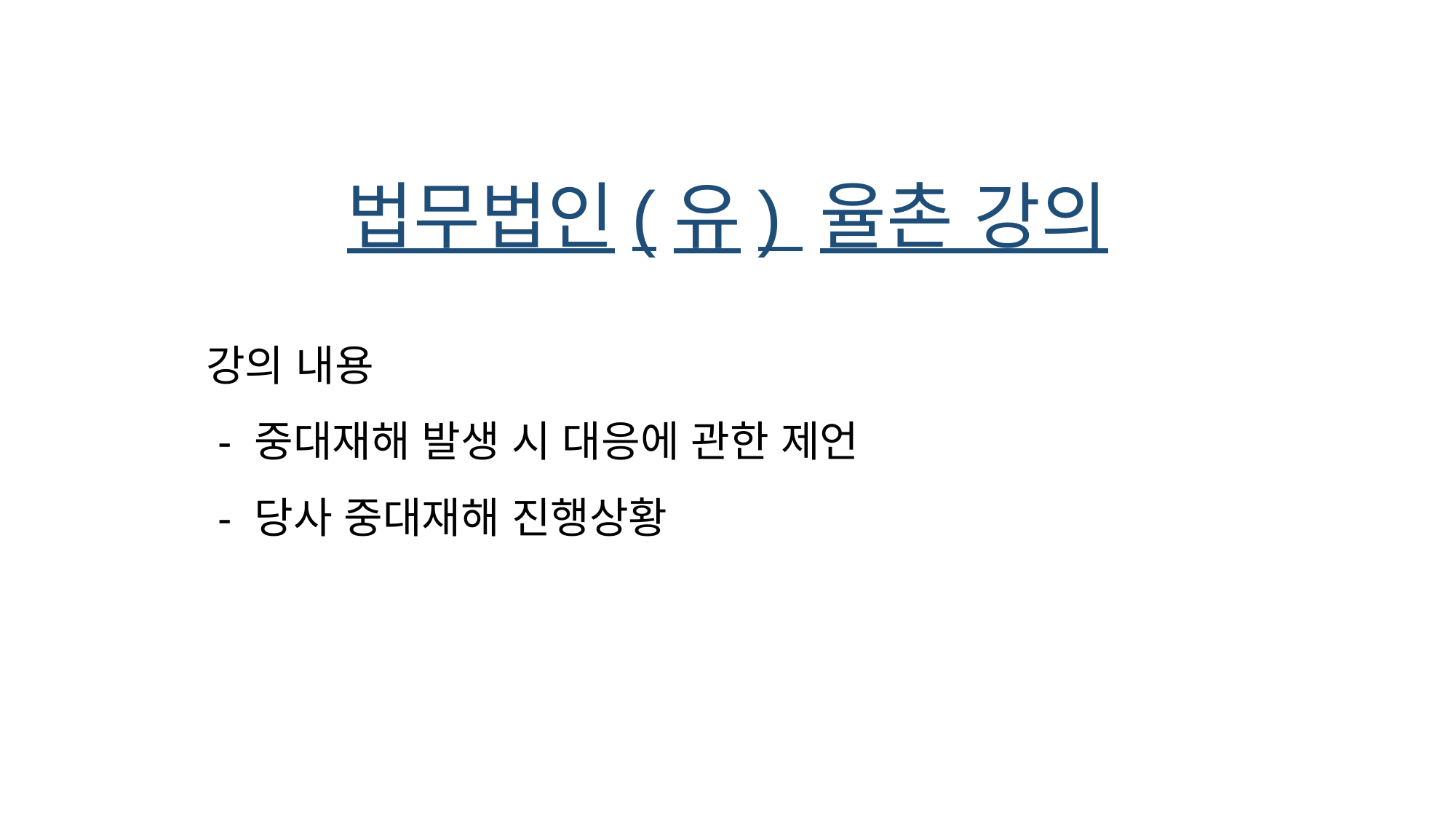

법무법인(유) 율촌 강의
강의 내용
 - 중대재해 발생 시 대응에 관한 제언
 - 당사 중대재해 진행상황